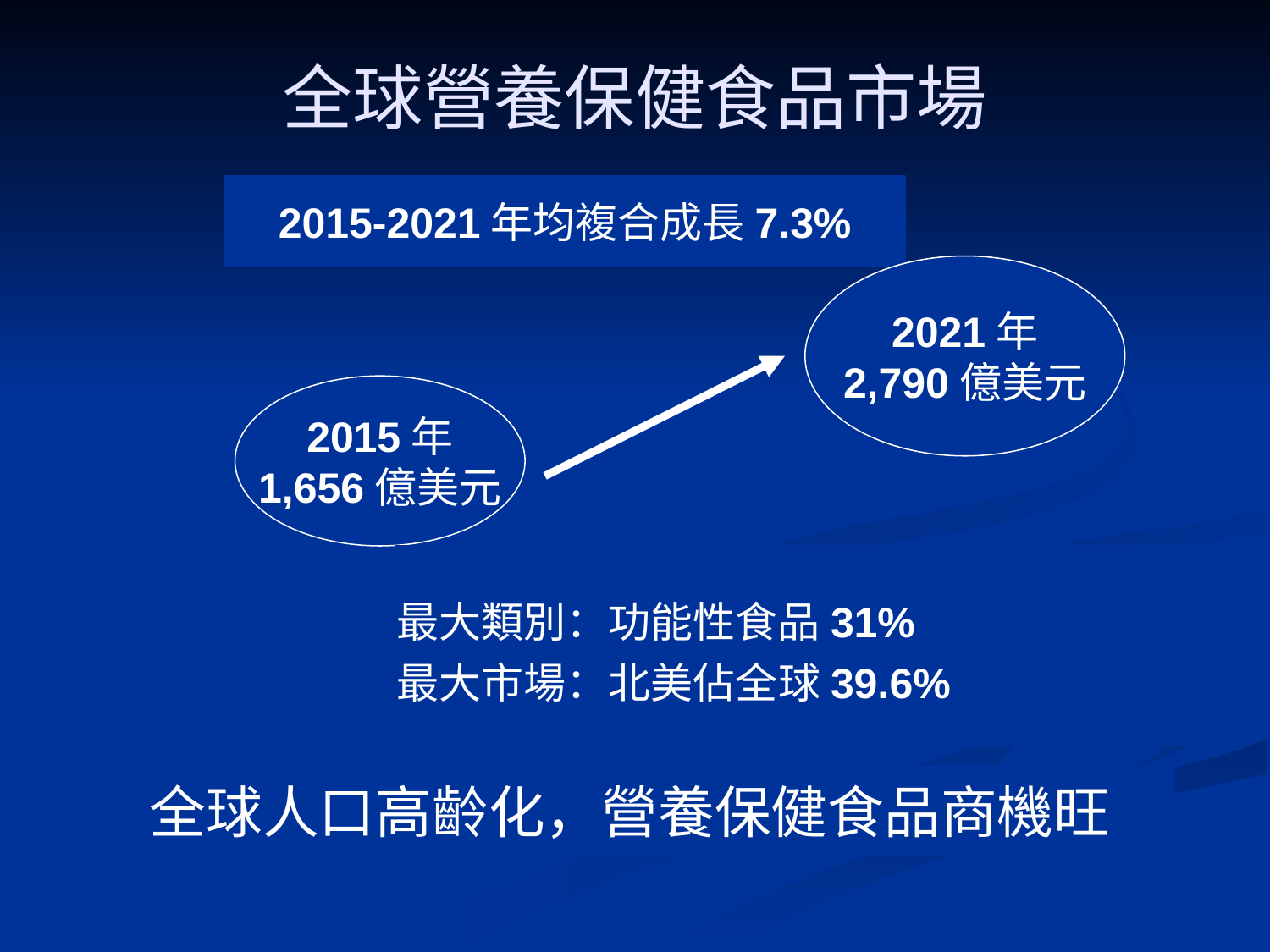

# 全球營養保健食品市場

2015-2021年均複合成長7.3%

2021年
2,790億美元

2015年
1,656億美元

最大類別：功能性食品31%
最大市場：北美佔全球39.6%
全球人口高齡化，營養保健食品商機旺

20